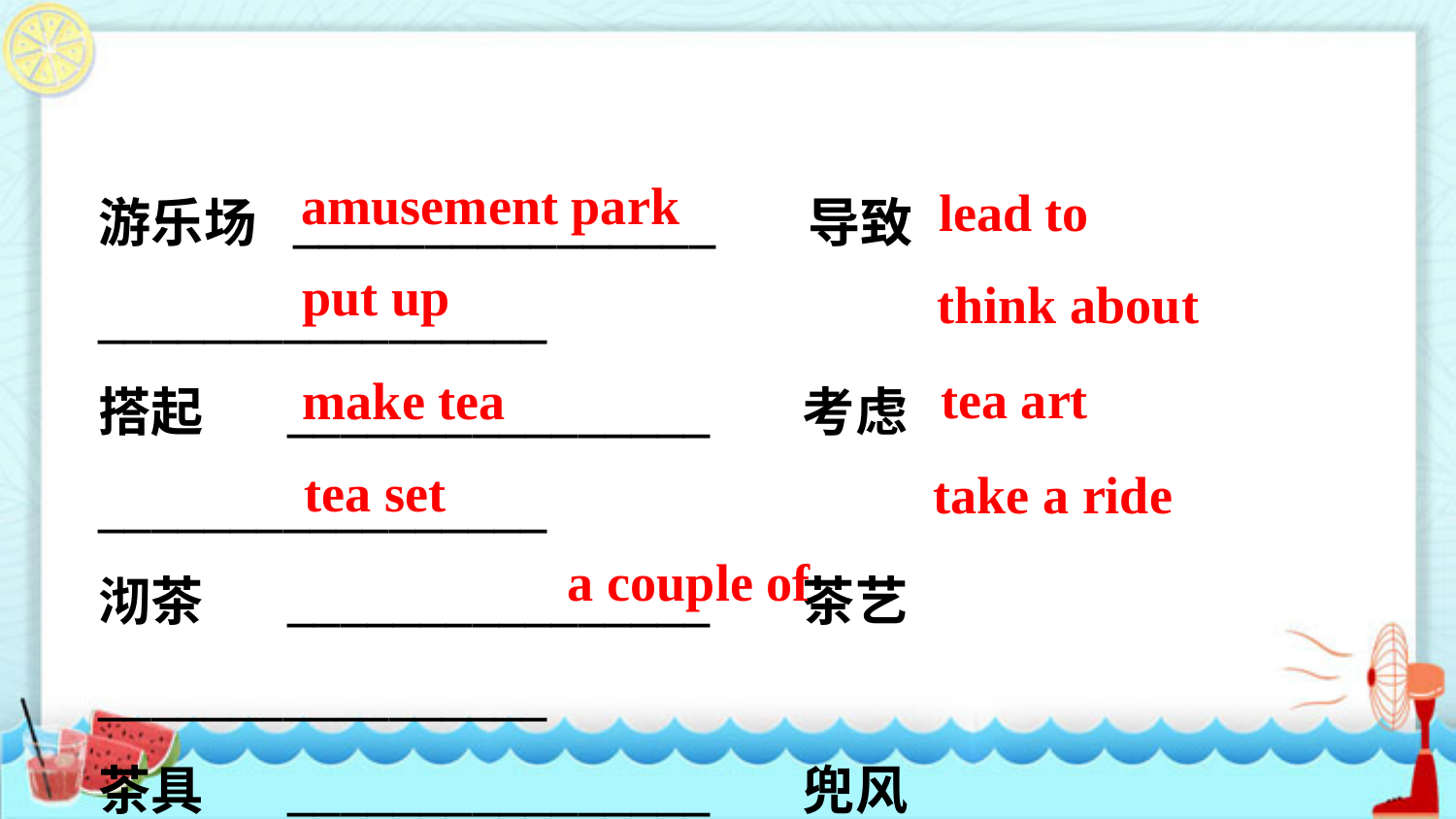

游乐场  ________________      导致  _________________
搭起      ________________      考虑  _________________
沏茶      ________________      茶艺  _________________
茶具      ________________      兜风  _________________
两个；一对；几个   ________________
amusement park
lead to
put up
think about
tea art
make tea
tea set
take a ride
a couple of